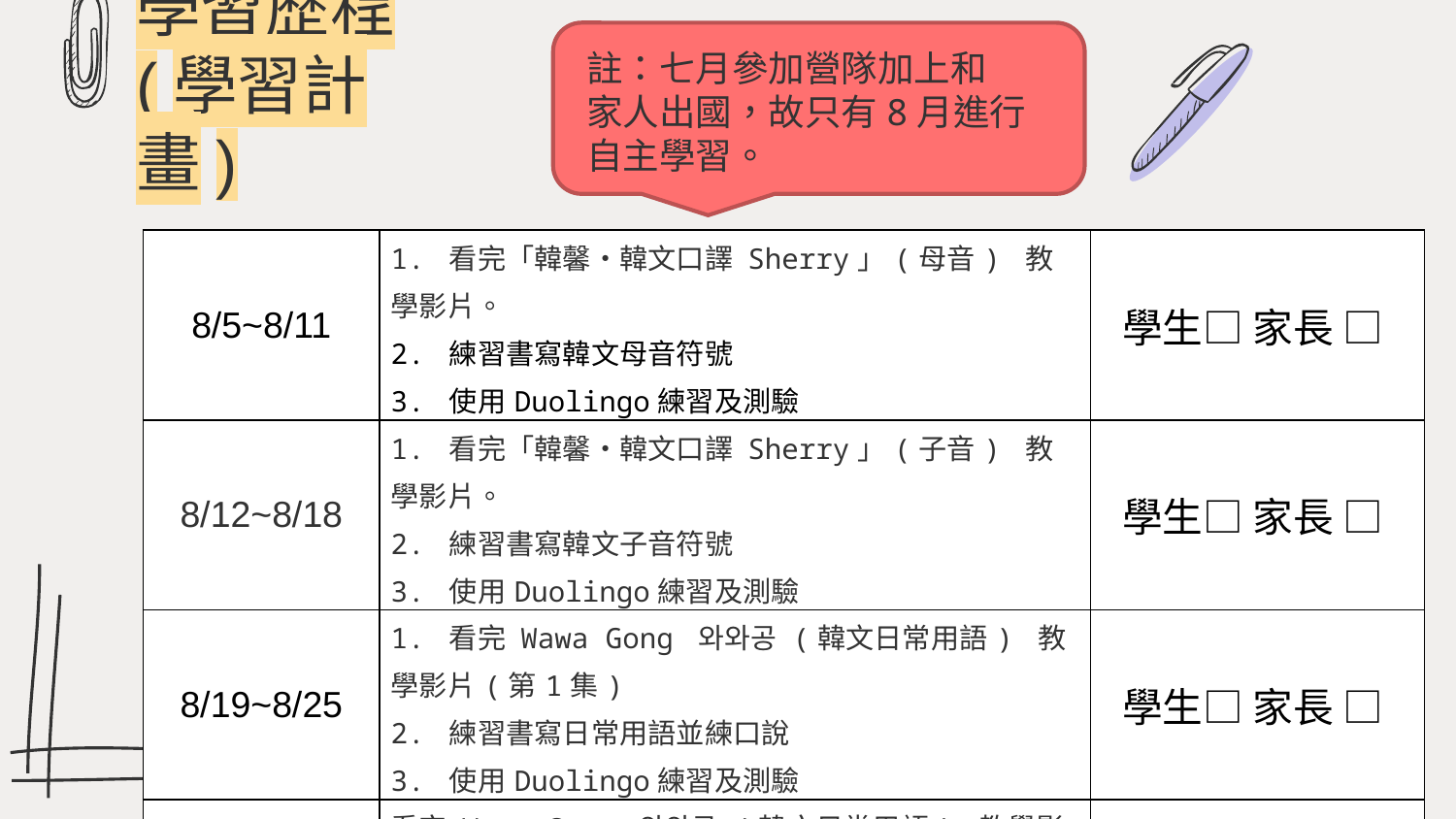

註：七月參加營隊加上和
家人出國，故只有8月進行
自主學習。
# 學習歷程 (學習計畫)
| 8/5~8/11 | 1. 看完「韓馨・韓文口譯 Sherry」(母音) 教學影片。 2. 練習書寫韓文母音符號 3. 使用Duolingo練習及測驗 | 學生□ 家長 □ |
| --- | --- | --- |
| 8/12~8/18 | 1. 看完「韓馨・韓文口譯 Sherry」(子音) 教學影片。 2. 練習書寫韓文子音符號 3. 使用Duolingo練習及測驗 | 學生□ 家長 □ |
| 8/19~8/25 | 1. 看完 Wawa Gong 와와공 (韓文日常用語) 教學影片(第1集) 2. 練習書寫日常用語並練口說 3. 使用Duolingo練習及測驗 | 學生□ 家長 □ |
| 8/26~8/30 | 看完 Wawa Gong 와와공 (韓文日常用語) 教學影片(第2 集) 使用Duolingo練習及測驗 使用韓文歌的卡啦Ok版練讀/練唱 | 學生□ 家長 □ |